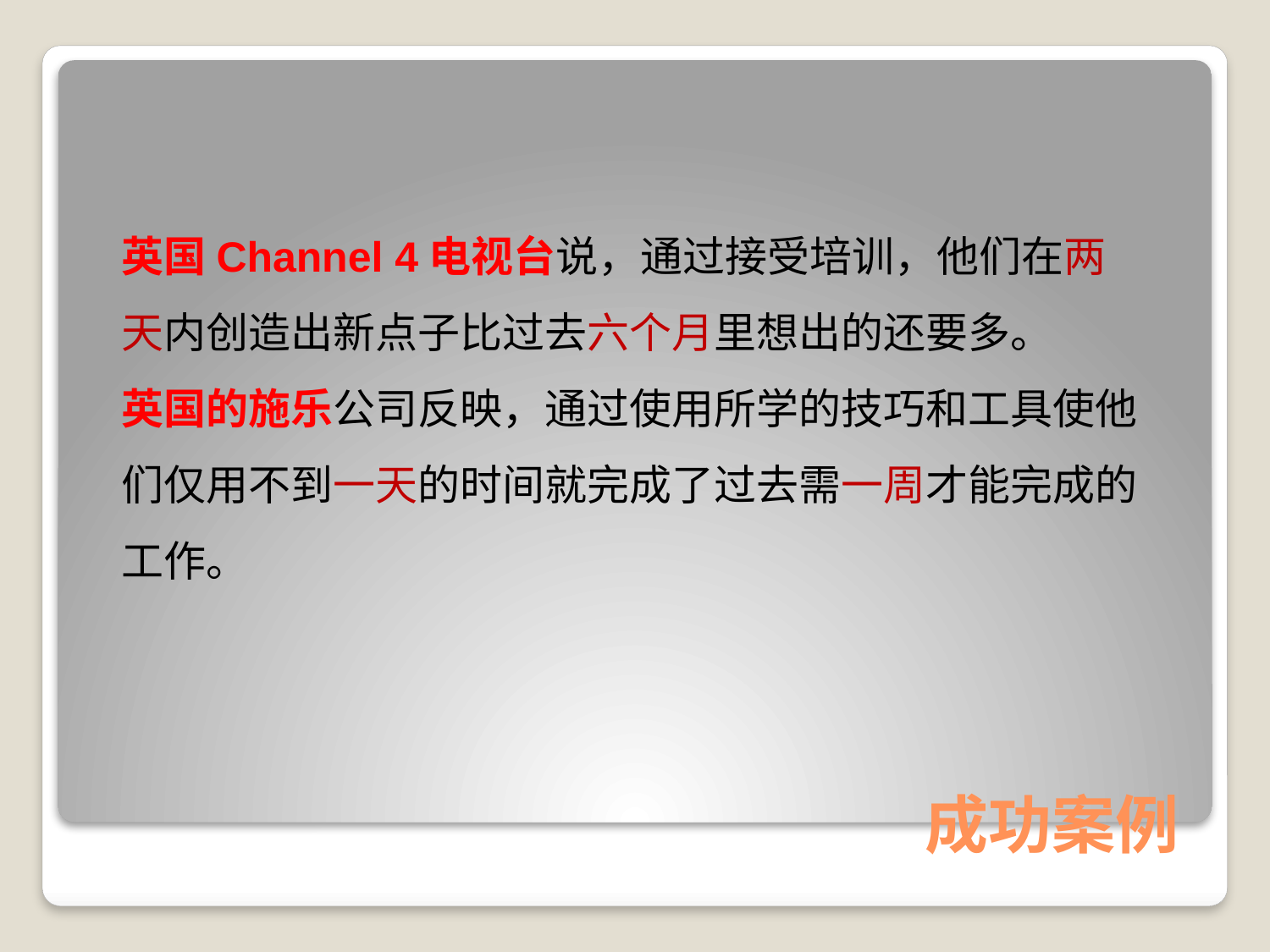

英国Channel 4电视台说，通过接受培训，他们在两天内创造出新点子比过去六个月里想出的还要多。
英国的施乐公司反映，通过使用所学的技巧和工具使他们仅用不到一天的时间就完成了过去需一周才能完成的工作。
成功案例